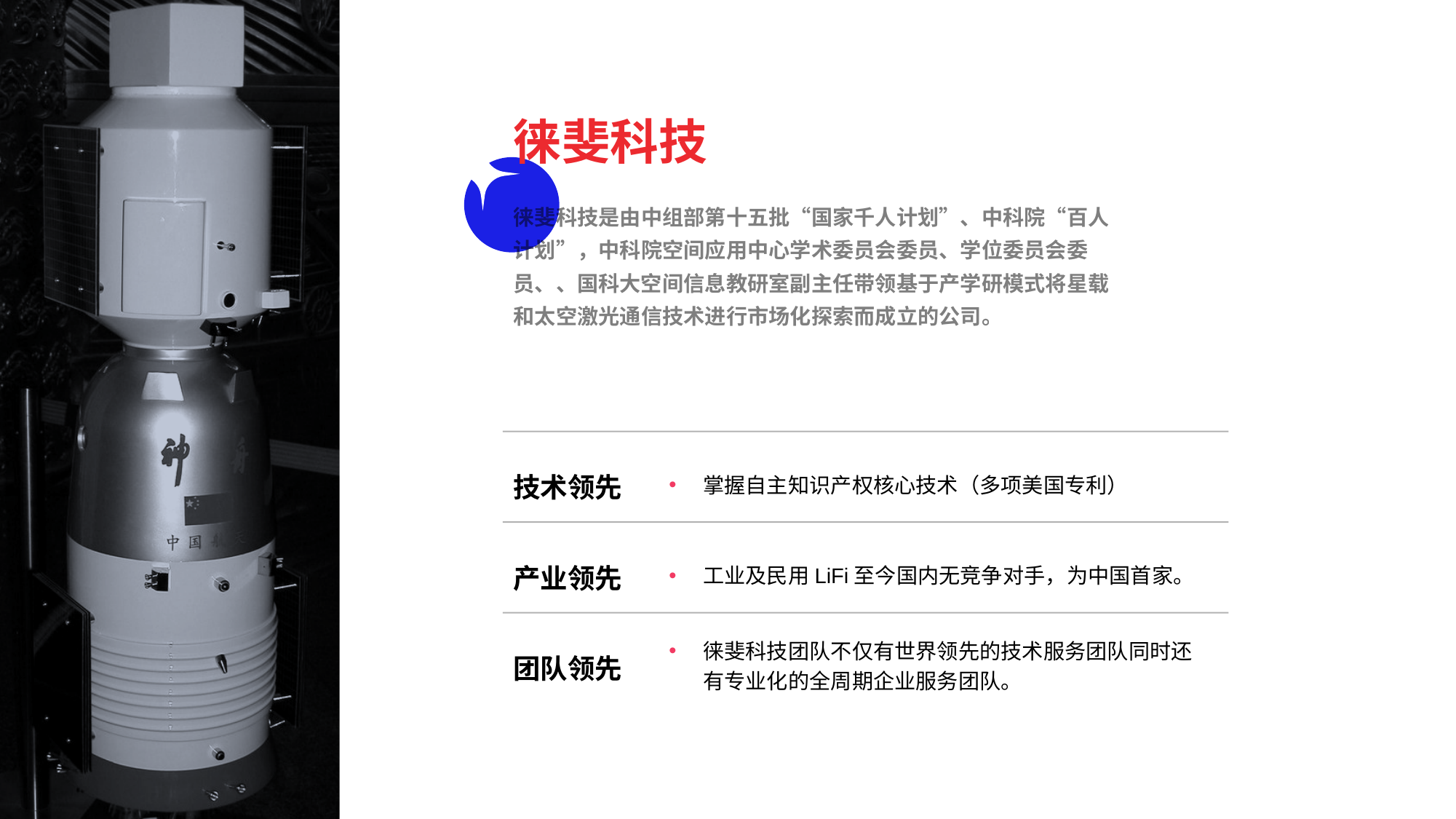

徕斐科技
徕斐科技是由中组部第十五批“国家千人计划”、中科院“百人计划”，中科院空间应用中心学术委员会委员、学位委员会委员、、国科大空间信息教研室副主任带领基于产学研模式将星载和太空激光通信技术进行市场化探索而成立的公司。

掌握自主知识产权核心技术（多项美国专利）
技术领先
工业及民用LiFi至今国内无竞争对手，为中国首家。
产业领先
徕斐科技团队不仅有世界领先的技术服务团队同时还有专业化的全周期企业服务团队。
团队领先